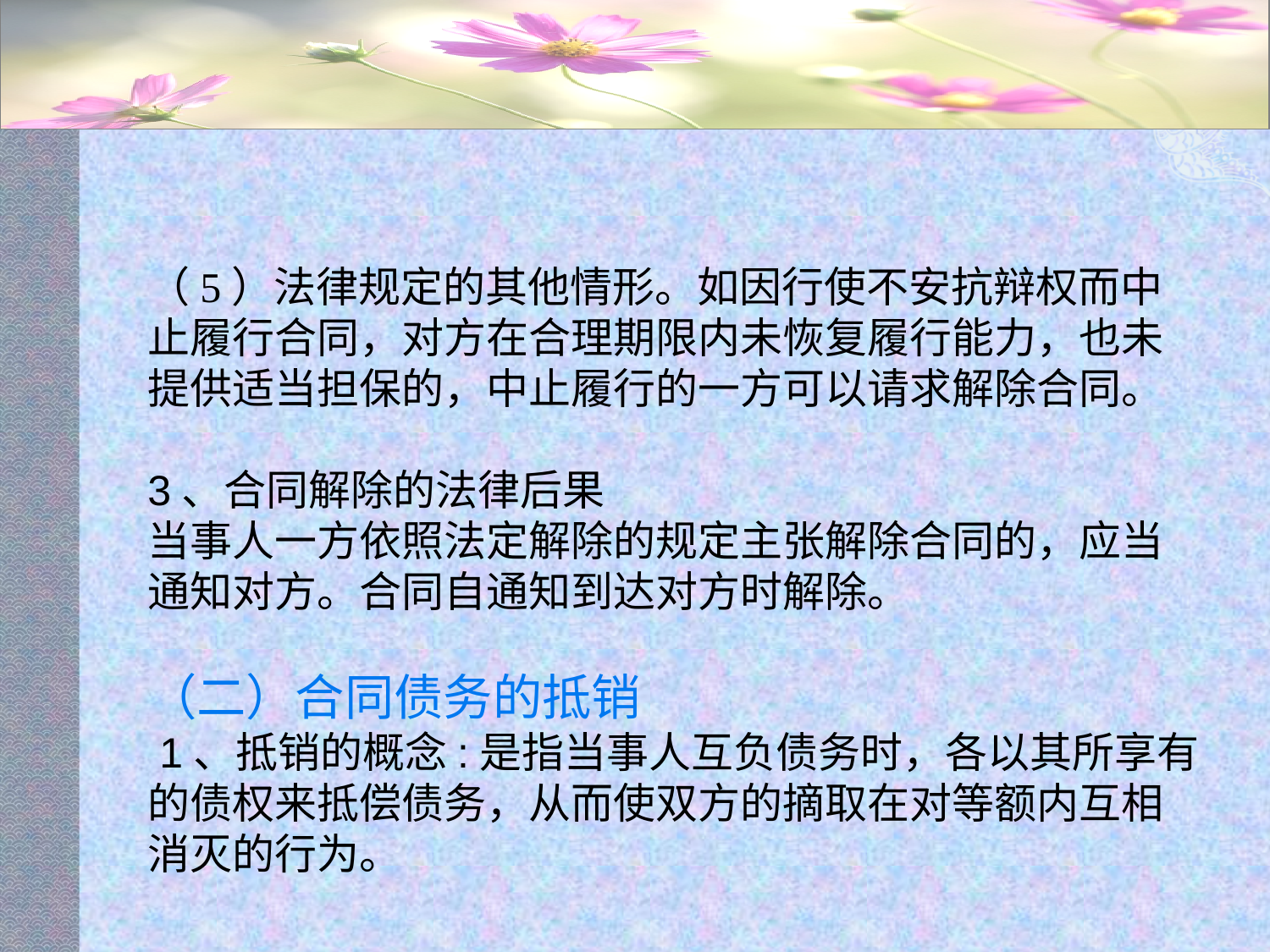

#
（5）法律规定的其他情形。如因行使不安抗辩权而中止履行合同，对方在合理期限内未恢复履行能力，也未提供适当担保的，中止履行的一方可以请求解除合同。

3、合同解除的法律后果
当事人一方依照法定解除的规定主张解除合同的，应当通知对方。合同自通知到达对方时解除。

（二）合同债务的抵销
 1、抵销的概念:是指当事人互负债务时，各以其所享有的债权来抵偿债务，从而使双方的摘取在对等额内互相消灭的行为。